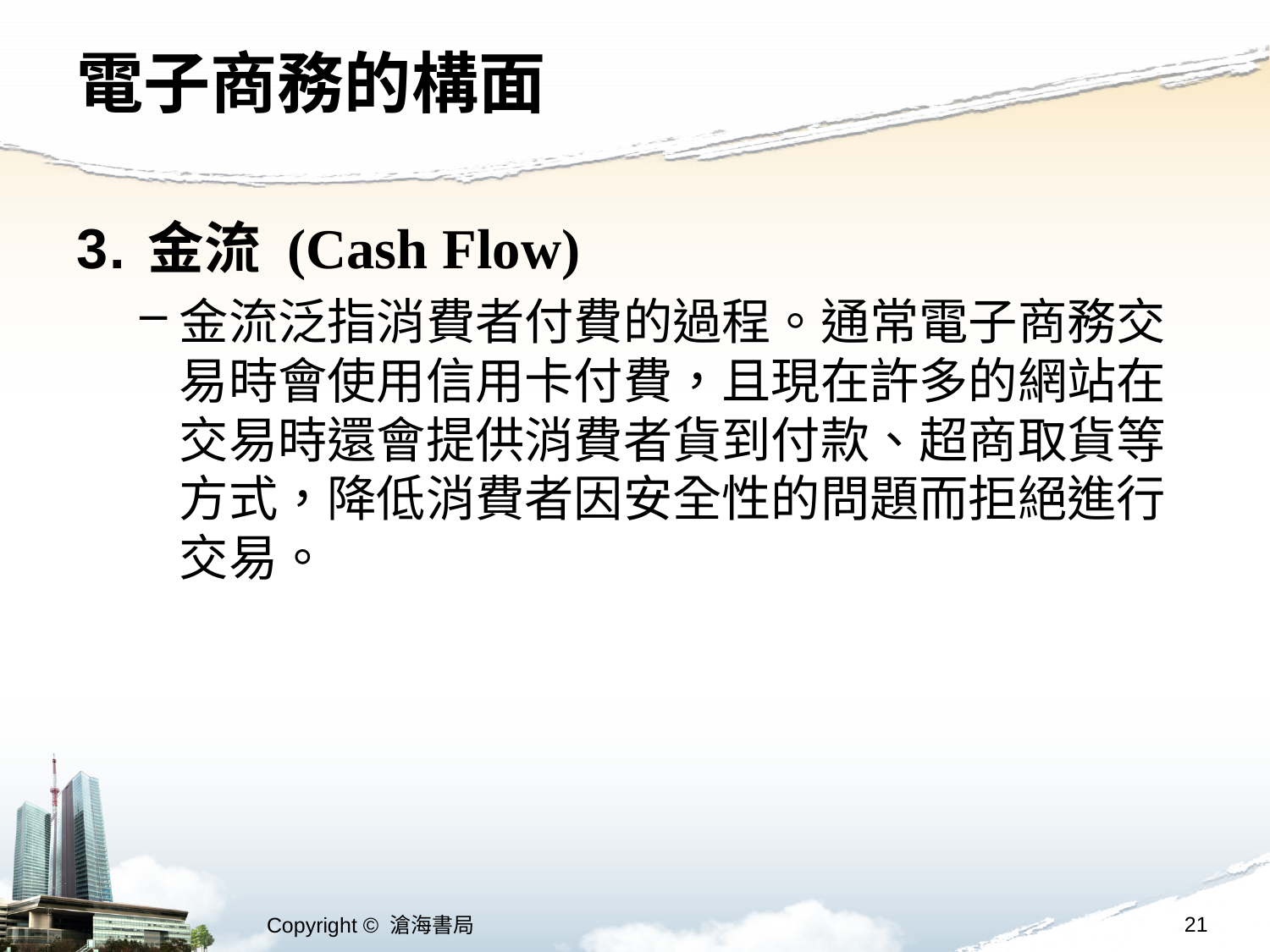

# 電子商務的構面
金流 (Cash Flow)
金流泛指消費者付費的過程。通常電子商務交易時會使用信用卡付費，且現在許多的網站在交易時還會提供消費者貨到付款、超商取貨等方式，降低消費者因安全性的問題而拒絕進行交易。
21
Copyright © 滄海書局